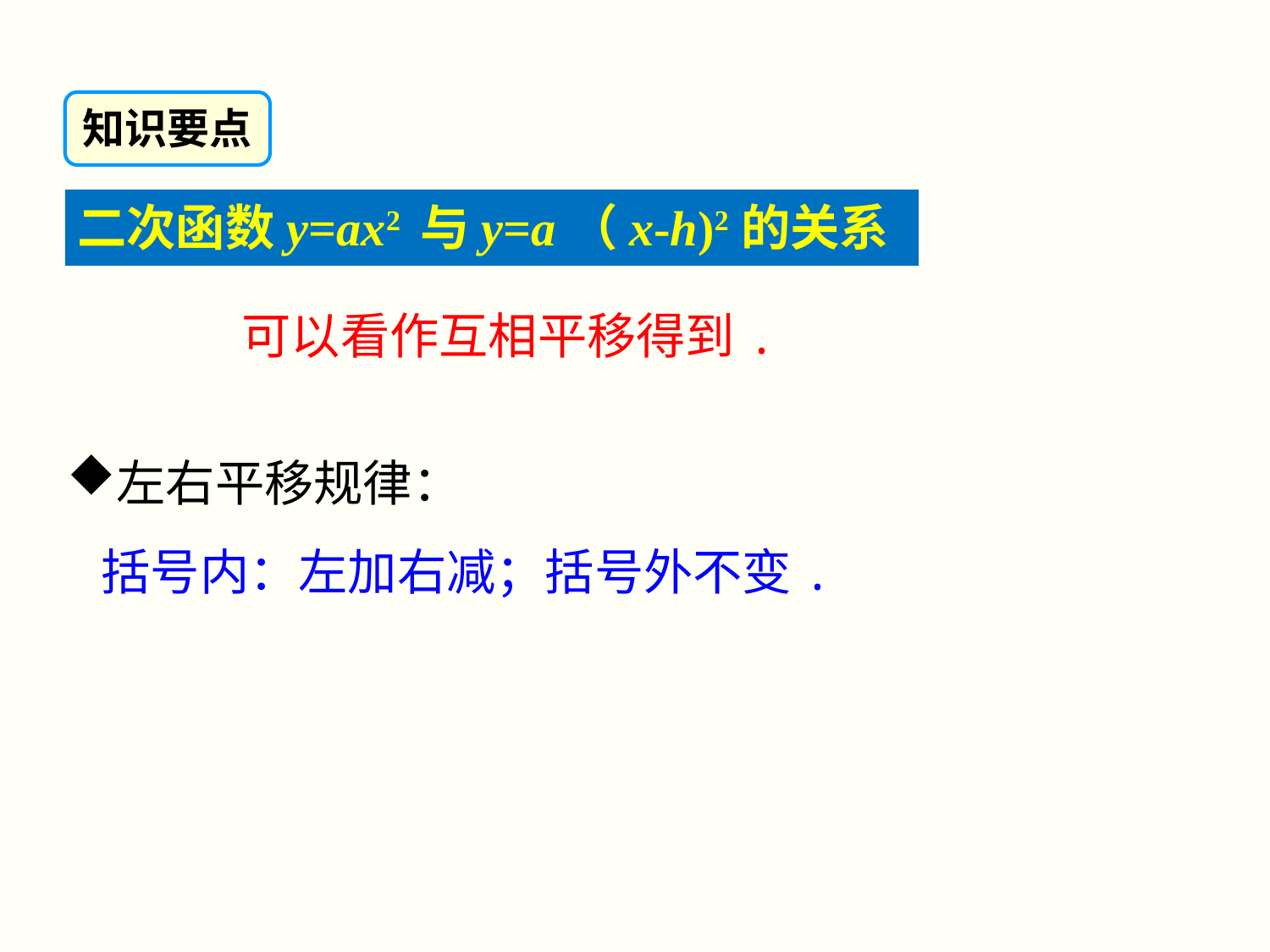

知识要点
二次函数y=ax2 与y=a（x-h)2的关系
可以看作互相平移得到.
左右平移规律：
  括号内：左加右减；括号外不变.